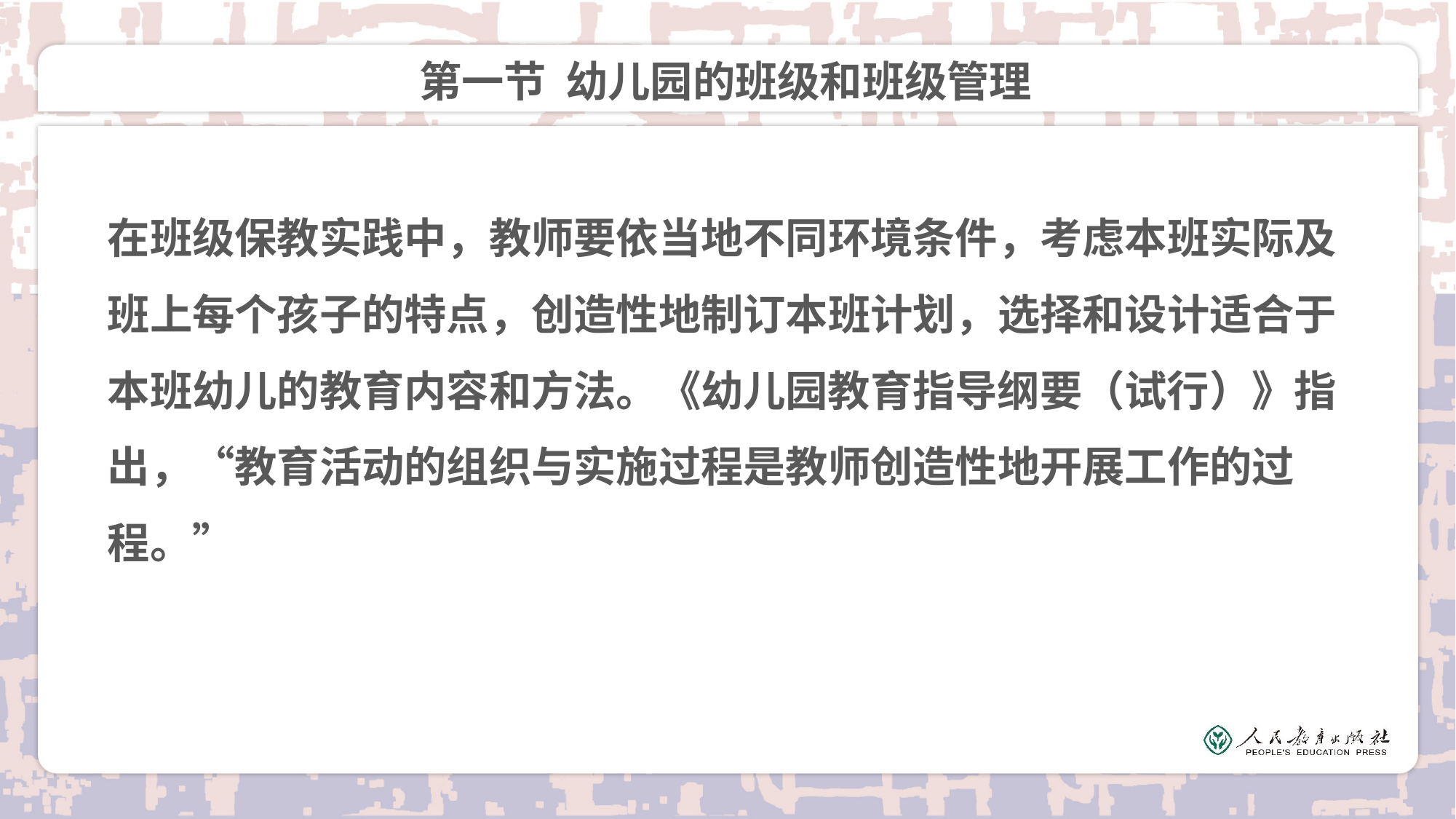

# 第一节  幼儿园的班级和班级管理
在班级保教实践中，教师要依当地不同环境条件，考虑本班实际及班上每个孩子的特点，创造性地制订本班计划，选择和设计适合于本班幼儿的教育内容和方法。《幼儿园教育指导纲要（试行）》指出，“教育活动的组织与实施过程是教师创造性地开展工作的过程。”